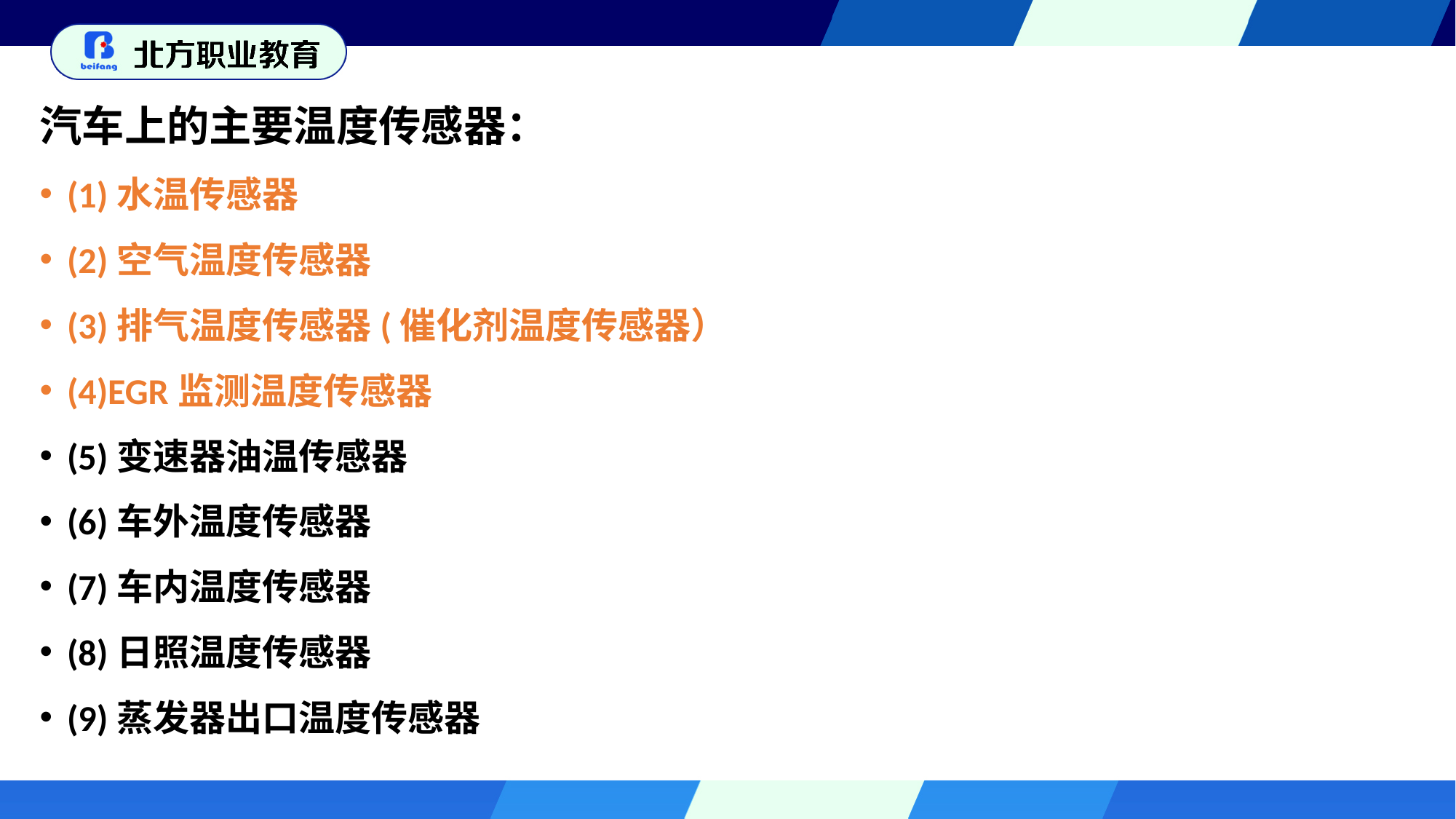

汽车上的主要温度传感器：
(1)水温传感器
(2)空气温度传感器
(3)排气温度传感器(催化剂温度传感器）
(4)EGR监测温度传感器
(5)变速器油温传感器
(6)车外温度传感器
(7)车内温度传感器
(8)日照温度传感器
(9)蒸发器出口温度传感器